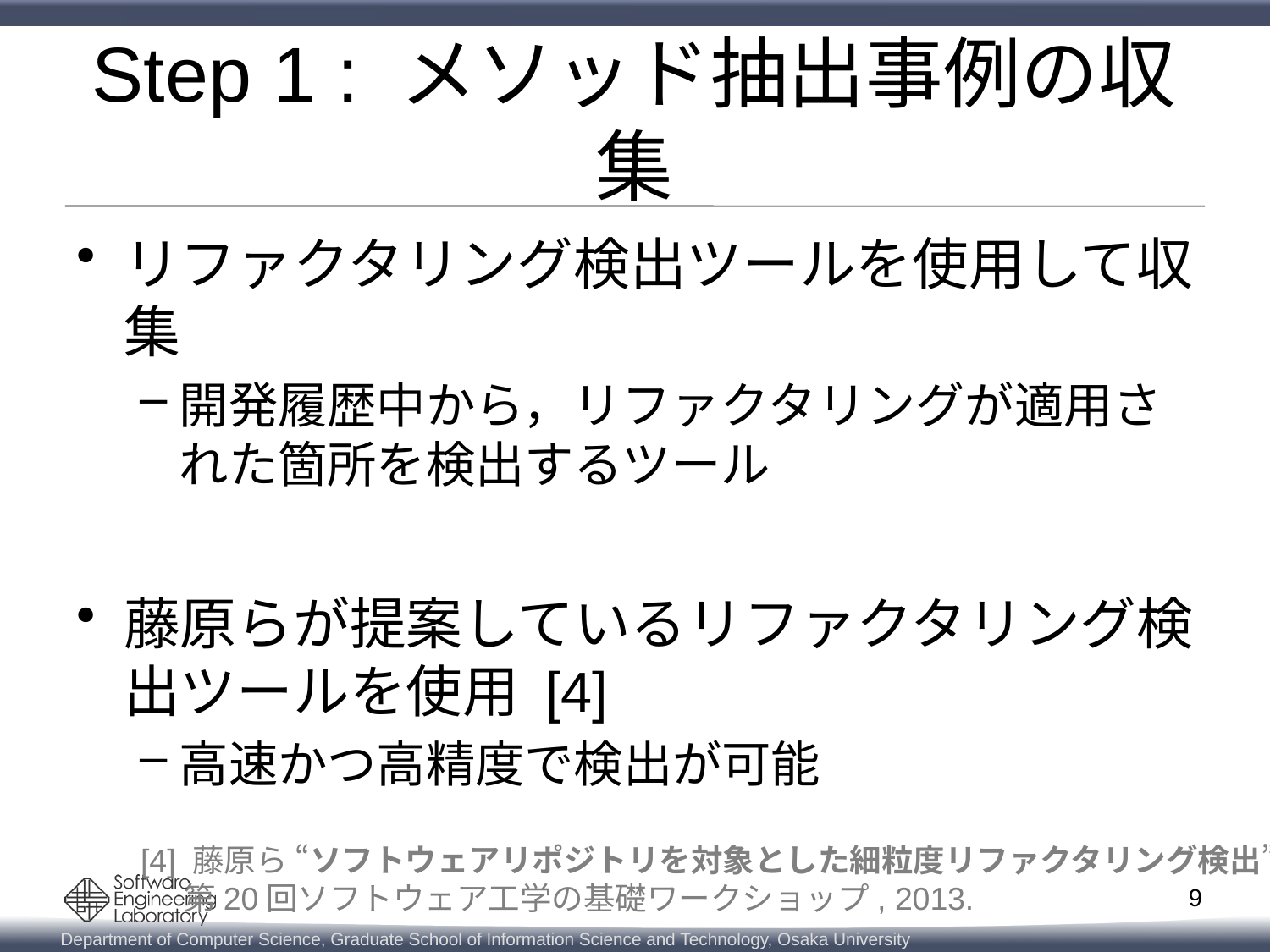

# Step 1 : メソッド抽出事例の収集
リファクタリング検出ツールを使用して収集
開発履歴中から，リファクタリングが適用された箇所を検出するツール

藤原らが提案しているリファクタリング検出ツールを使用 [4]
高速かつ高精度で検出が可能
[4] 藤原ら “ソフトウェアリポジトリを対象とした細粒度リファクタリング検出”,
     第20回ソフトウェア工学の基礎ワークショップ, 2013.
9